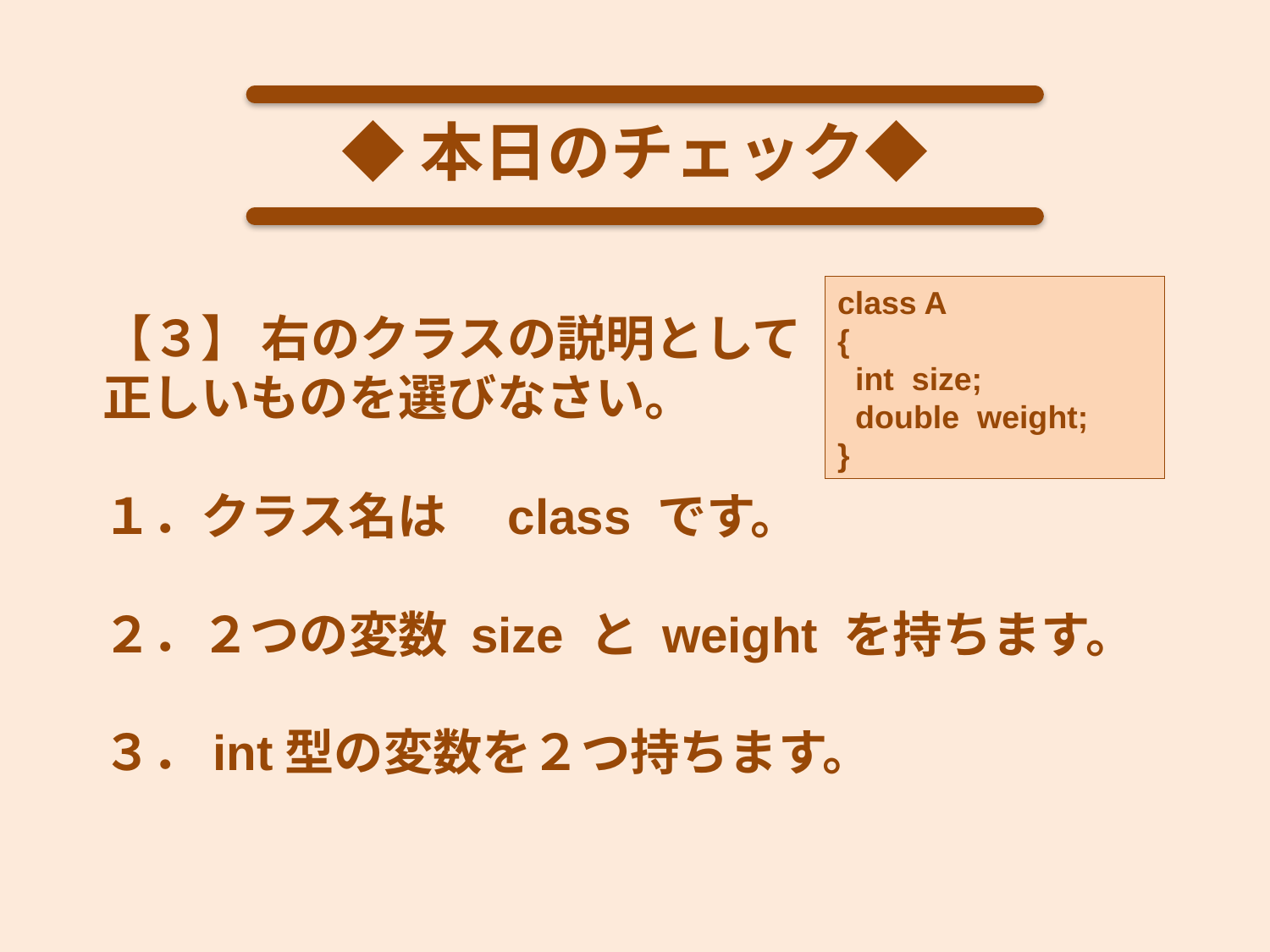

◆本日のチェック◆

【３】 右のクラスの説明として
正しいものを選びなさい。

１．クラス名は　class です。

２．２つの変数 size と weight を持ちます。

３．int型の変数を２つ持ちます。
class A
{
  int  size;
  double  weight;
}